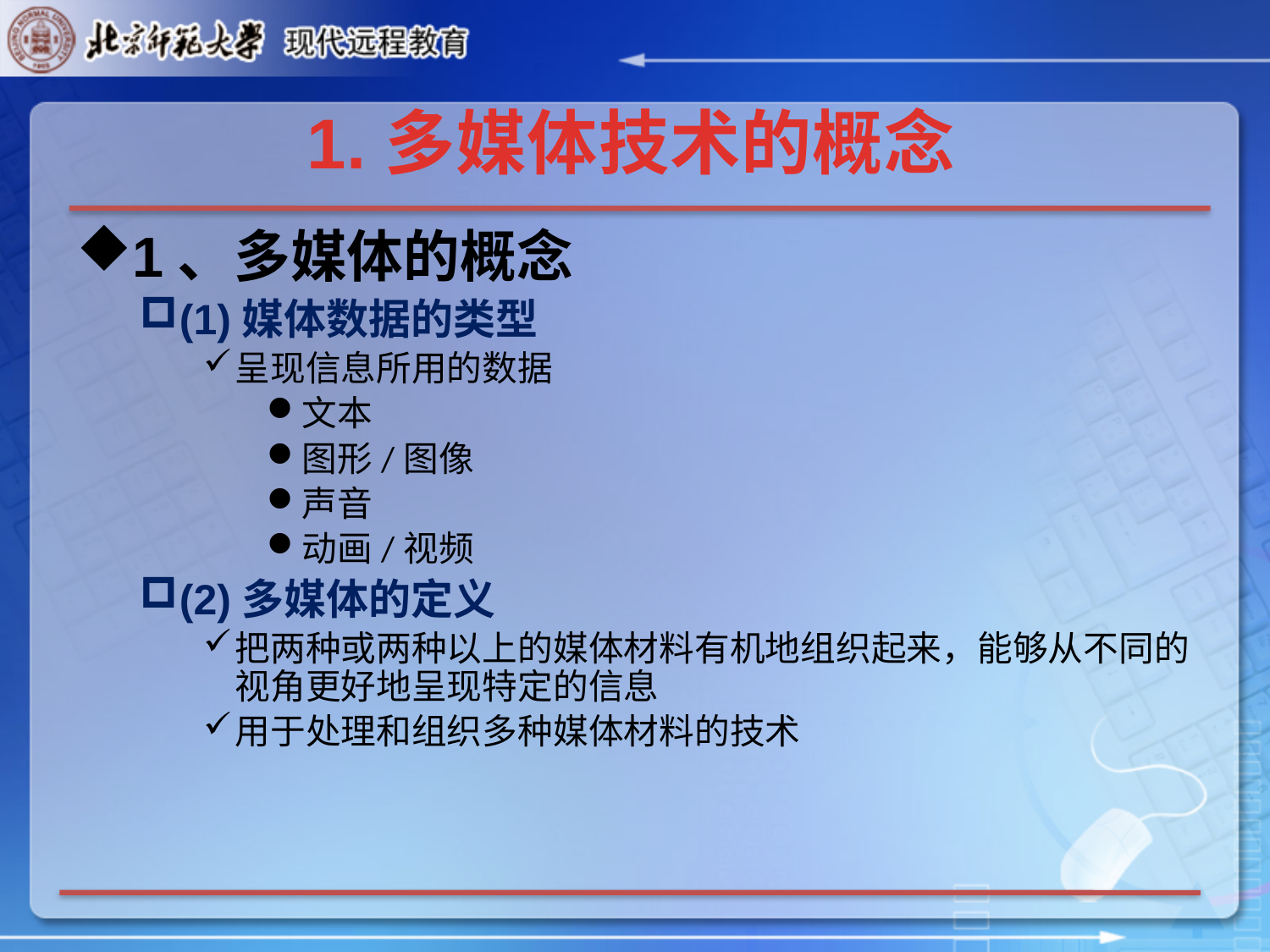

# 1.多媒体技术的概念
1、多媒体的概念
(1)媒体数据的类型
呈现信息所用的数据
文本
图形/图像
声音
动画/视频
(2)多媒体的定义
把两种或两种以上的媒体材料有机地组织起来，能够从不同的视角更好地呈现特定的信息
用于处理和组织多种媒体材料的技术